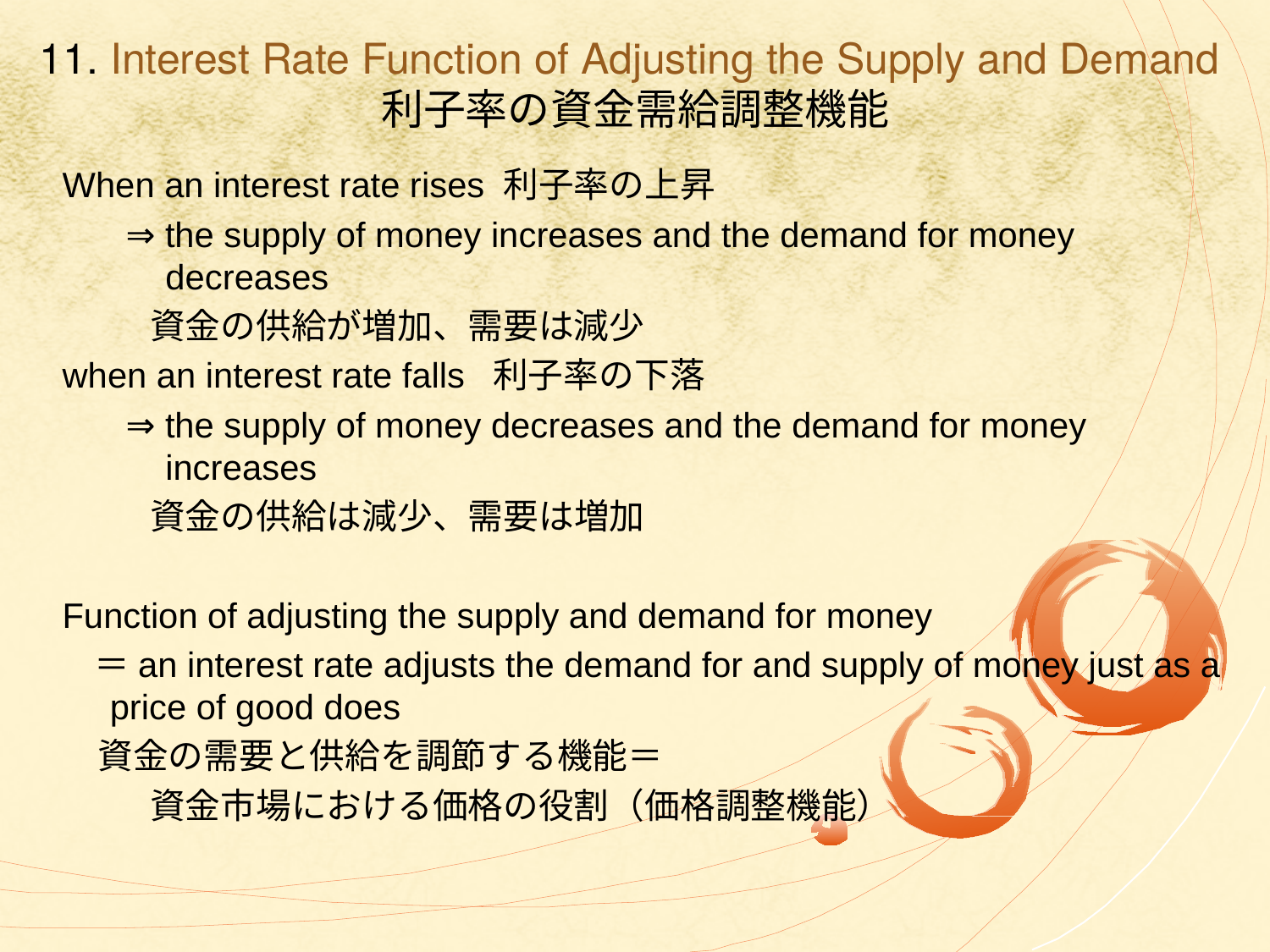

# 11. Interest Rate Function of Adjusting the Supply and Demand利子率の資金需給調整機能
When an interest rate rises 利子率の上昇
⇒ the supply of money increases and the demand for money decreases
  資金の供給が増加、需要は減少
when an interest rate falls  利子率の下落
⇒ the supply of money decreases and the demand for money increases
  資金の供給は減少、需要は増加

Function of adjusting the supply and demand for money
   ＝an interest rate adjusts the demand for and supply of money just as a price of good does
　資金の需要と供給を調節する機能＝
  資金市場における価格の役割（価格調整機能）